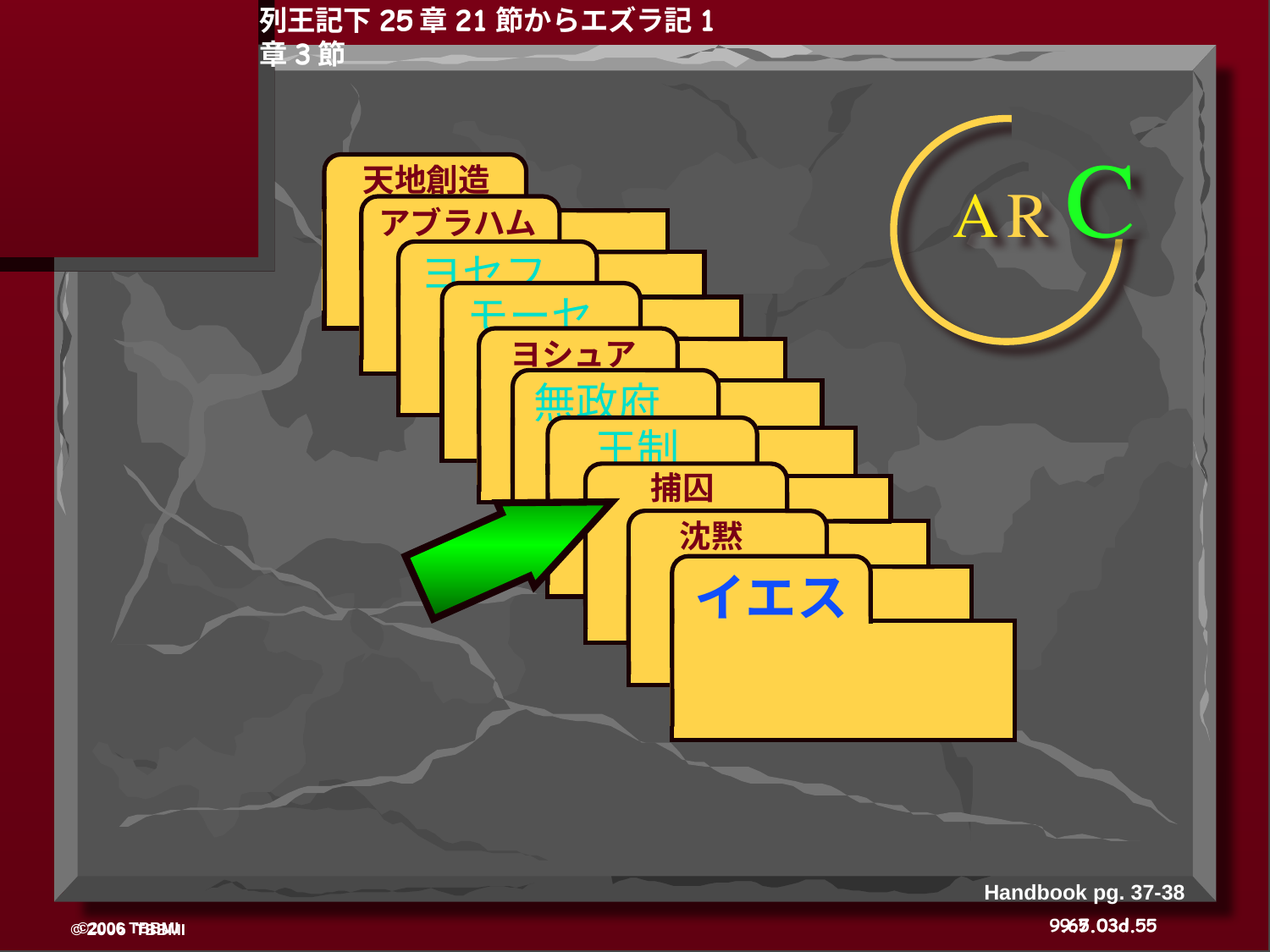

列王記下25章21節からエズラ記1章3節

A R C

  天地創造
ABRAHAM

 アブラハム
ABRAHAM

ヨセフ
ABRAHAM

モーセ

  ヨシュア

無政府

王制

   捕囚

沈黙

イエス

Handbook pg. 37-38
55
9.7.03d.
©2006 TBBMI